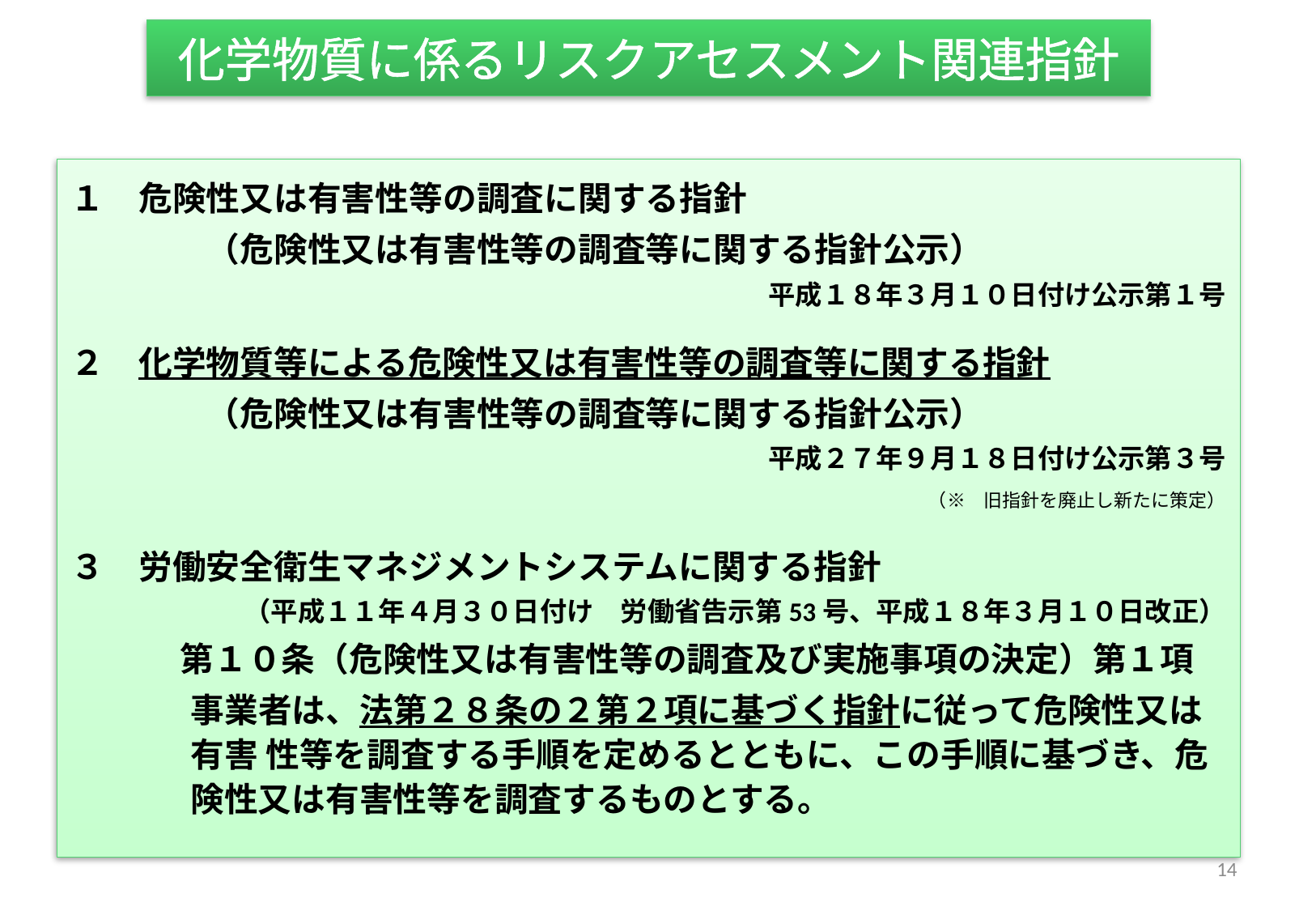

化学物質に係るリスクアセスメント関連指針
１　危険性又は有害性等の調査に関する指針
　　　　（危険性又は有害性等の調査等に関する指針公示）
平成１８年３月１０日付け公示第１号

２　化学物質等による危険性又は有害性等の調査等に関する指針
　　　　（危険性又は有害性等の調査等に関する指針公示）
平成２７年９月１８日付け公示第３号
　　（※　旧指針を廃止し新たに策定）

３　労働安全衛生マネジメントシステムに関する指針
（平成１１年４月３０日付け　労働省告示第53号、平成１８年３月１０日改正）
　　　 第１０条（危険性又は有害性等の調査及び実施事項の決定）第１項
事業者は、法第２８条の２第２項に基づく指針に従って危険性又は有害 性等を調査する手順を定めるとともに、この手順に基づき、危険性又は有害性等を調査するものとする。
14